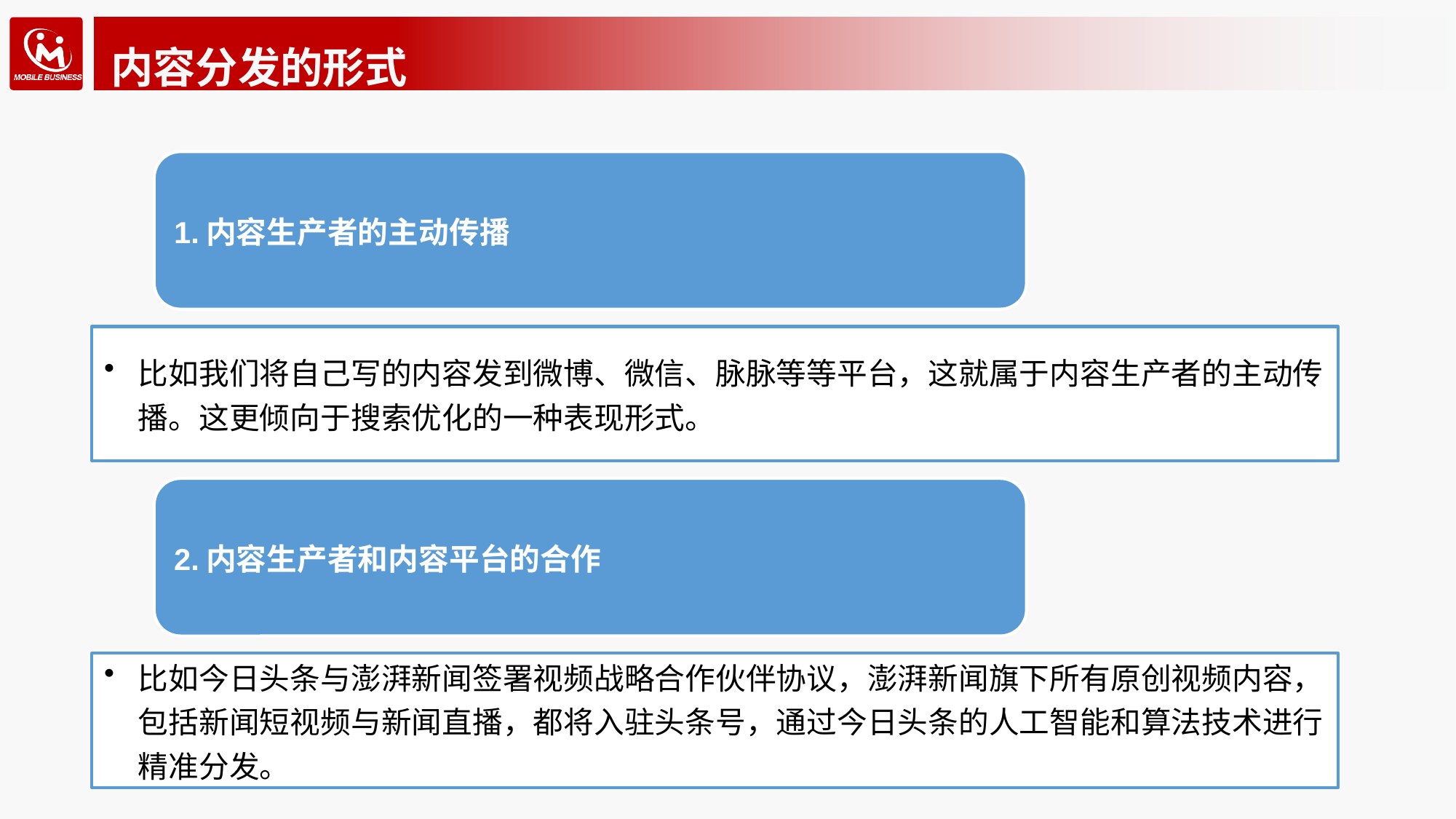

# 内容分发的形式
1.内容生产者的主动传播
比如我们将自己写的内容发到微博、微信、脉脉等等平台，这就属于内容生产者的主动传播。这更倾向于搜索优化的一种表现形式。
2.内容生产者和内容平台的合作
比如今日头条与澎湃新闻签署视频战略合作伙伴协议，澎湃新闻旗下所有原创视频内容，包括新闻短视频与新闻直播，都将入驻头条号，通过今日头条的人工智能和算法技术进行精准分发。